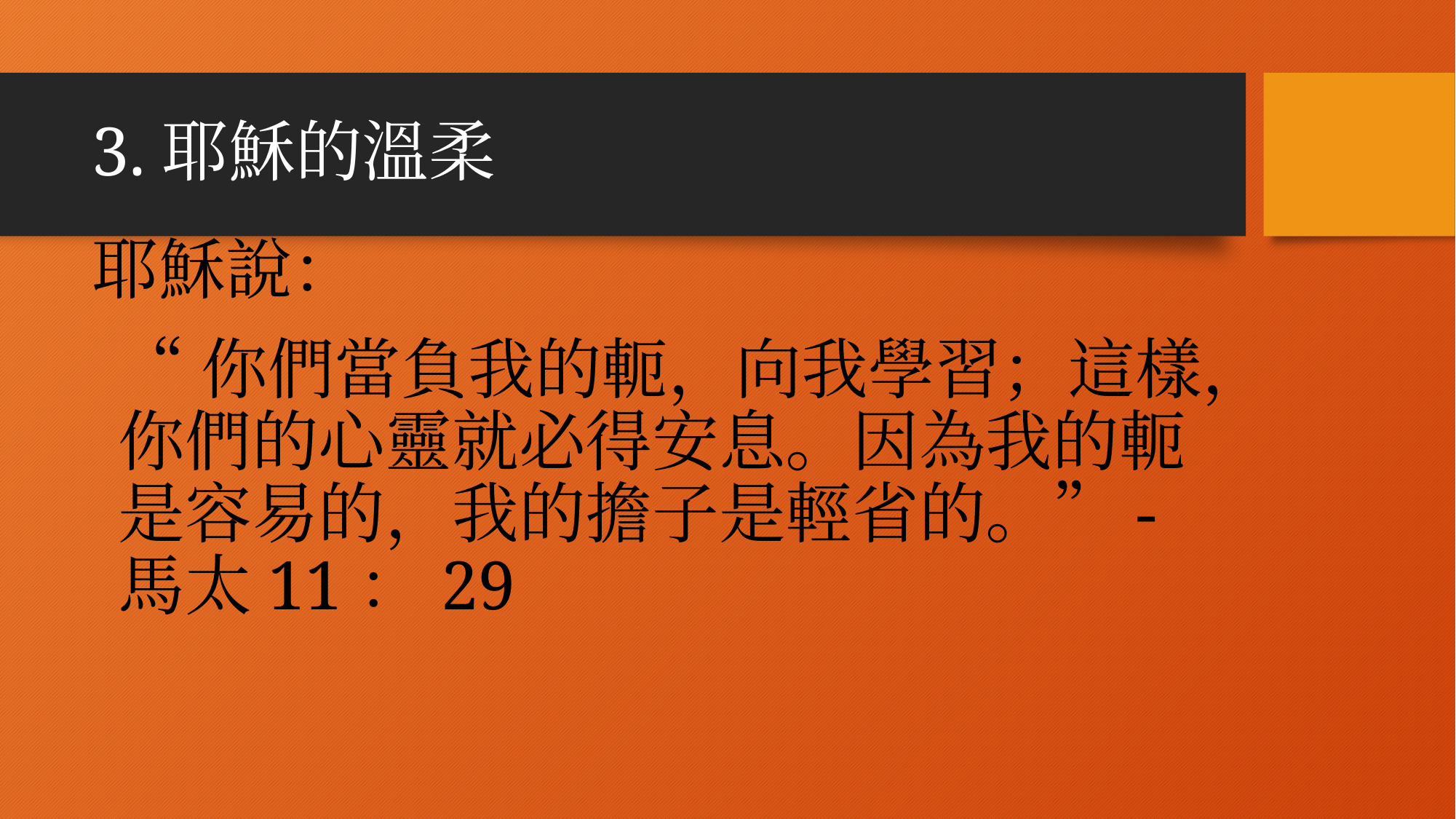

# 3.耶穌的溫柔
耶穌說：
“你們當負我的軛，向我學習；這樣，你們的心靈就必得安息。因為我的軛是容易的，我的擔子是輕省的。”- 馬太11：29